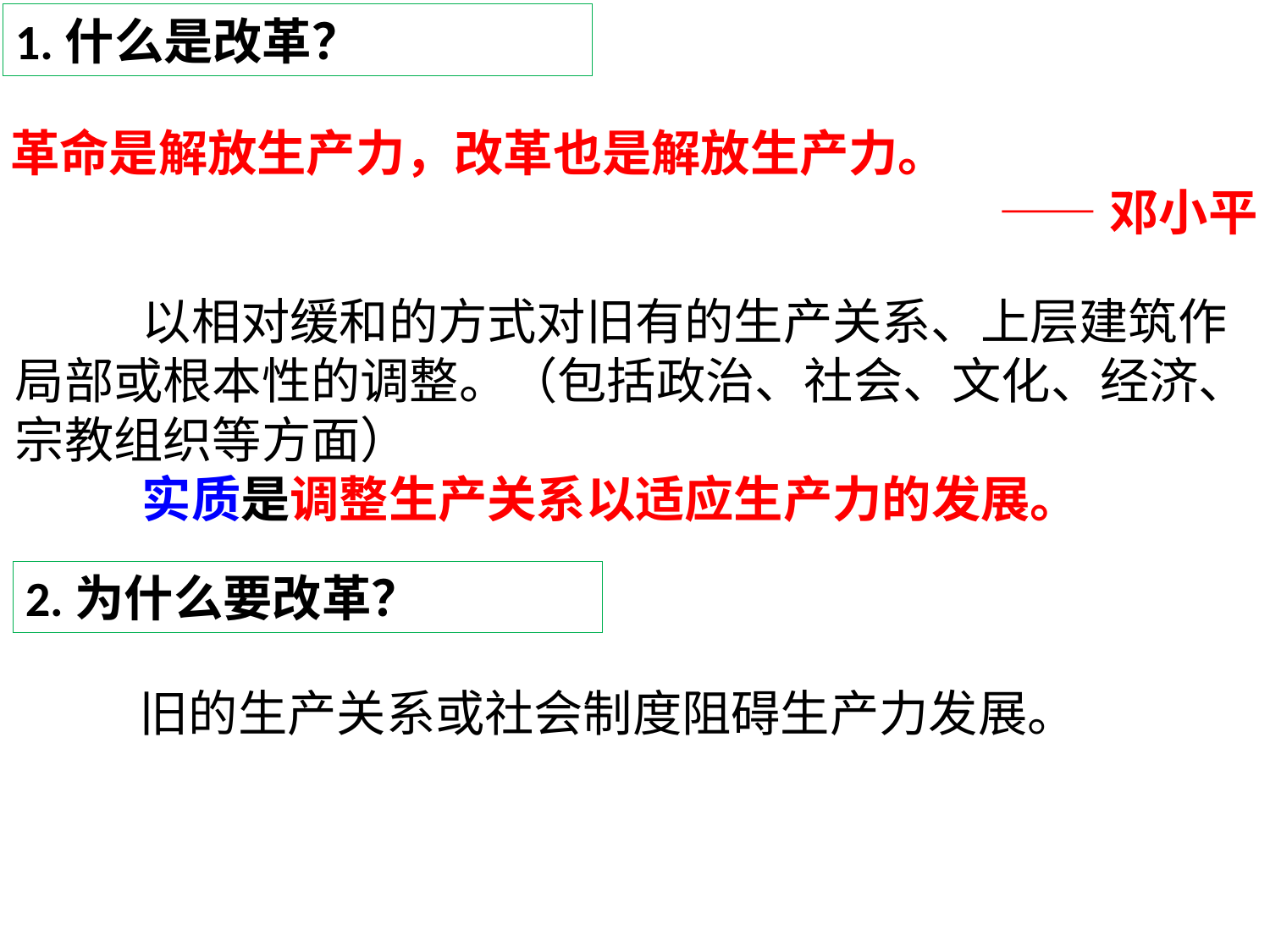

1.什么是改革？
革命是解放生产力，改革也是解放生产力。
——邓小平
	以相对缓和的方式对旧有的生产关系、上层建筑作局部或根本性的调整。（包括政治、社会、文化、经济、宗教组织等方面）
	实质是调整生产关系以适应生产力的发展。
2.为什么要改革？
	旧的生产关系或社会制度阻碍生产力发展。